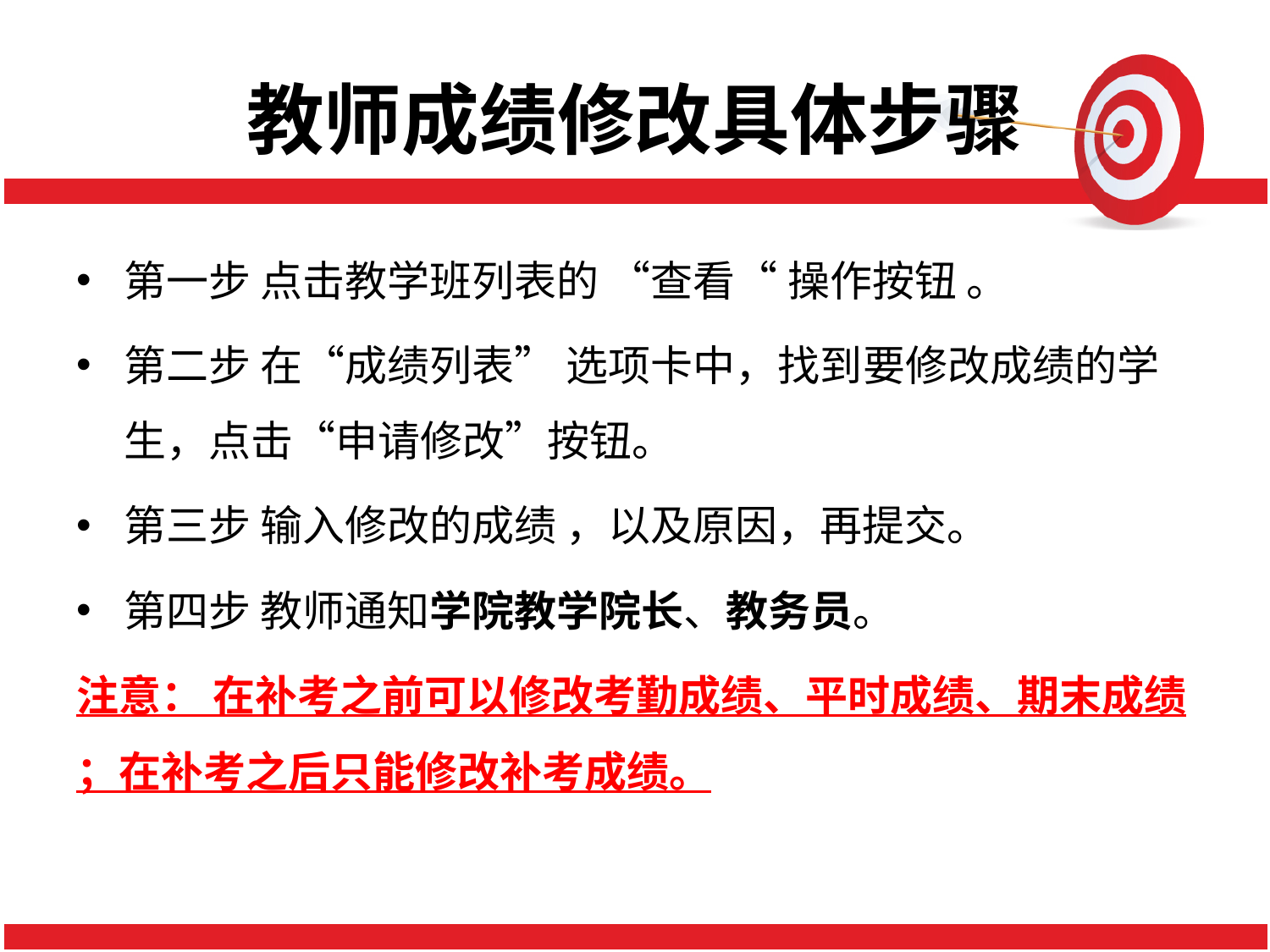

# 教师成绩修改具体步骤
第一步 点击教学班列表的 “查看“ 操作按钮 。
第二步 在“成绩列表” 选项卡中，找到要修改成绩的学生，点击“申请修改”按钮。
第三步 输入修改的成绩 ，以及原因，再提交。
第四步 教师通知学院教学院长、教务员。
注意： 在补考之前可以修改考勤成绩、平时成绩、期末成绩 ；在补考之后只能修改补考成绩。